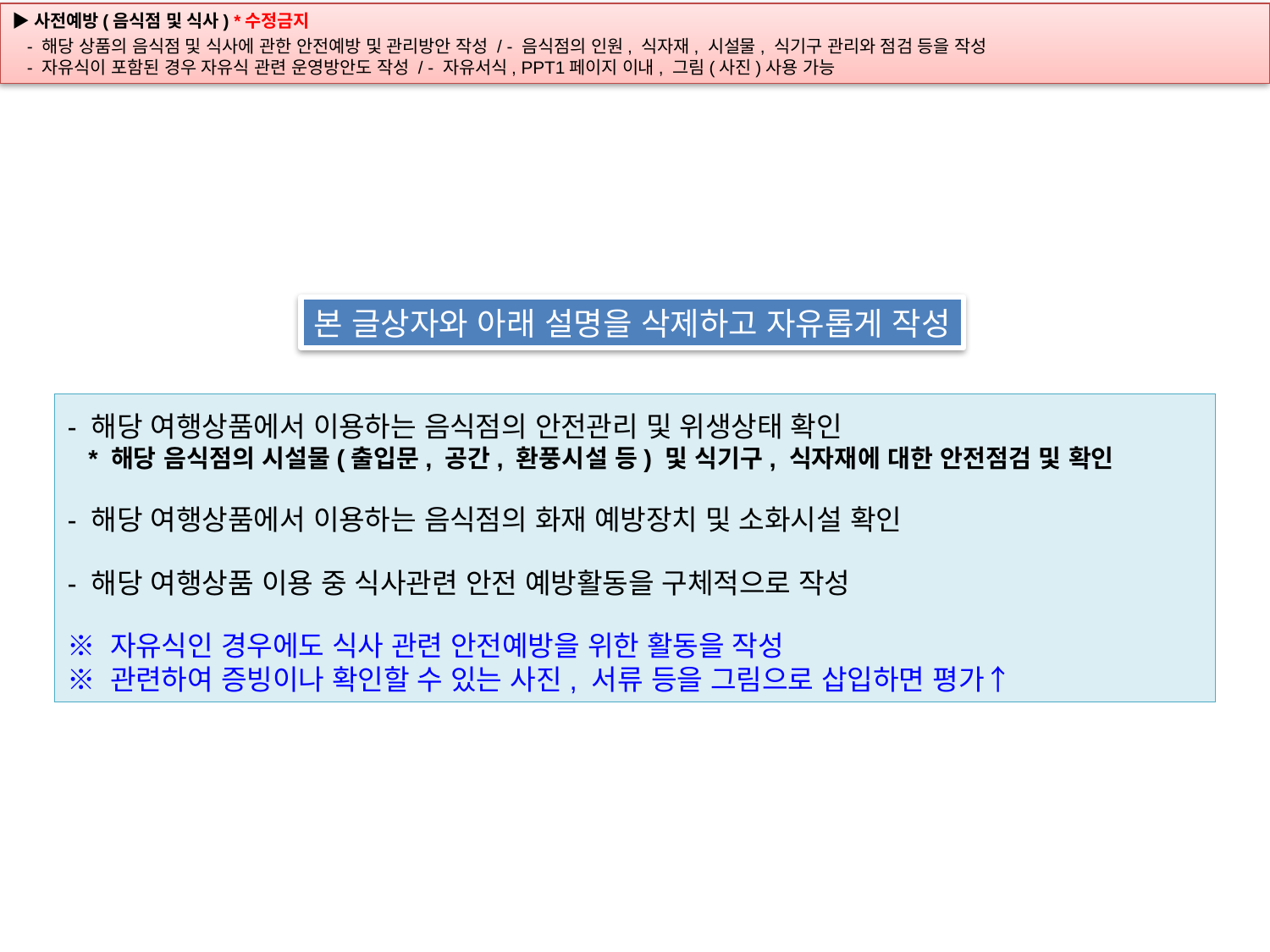

본 글상자와 아래 설명을 삭제하고 자유롭게 작성

- 해당 여행상품에서 이용하는 음식점의 안전관리 및 위생상태 확인
   * 해당 음식점의 시설물(출입문, 공간, 환풍시설 등) 및 식기구, 식자재에 대한 안전점검 및 확인

- 해당 여행상품에서 이용하는 음식점의 화재 예방장치 및 소화시설 확인

- 해당 여행상품 이용 중 식사관련 안전 예방활동을 구체적으로 작성

※ 자유식인 경우에도 식사 관련 안전예방을 위한 활동을 작성
※ 관련하여 증빙이나 확인할 수 있는 사진, 서류 등을 그림으로 삽입하면 평가↑